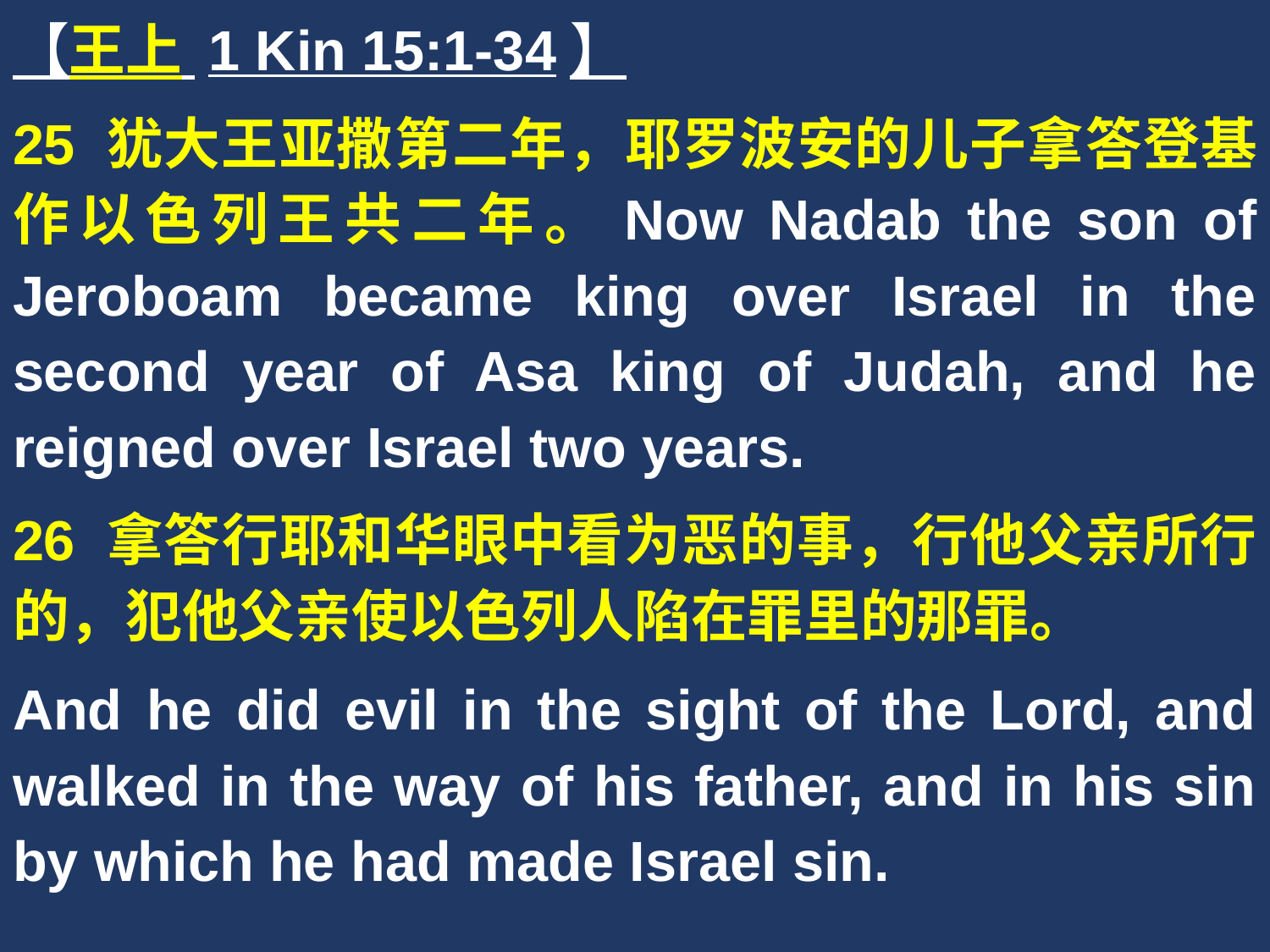

【王上 1 Kin 15:1-34】
25 犹大王亚撒第二年，耶罗波安的儿子拿答登基作以色列王共二年。Now Nadab the son of Jeroboam became king over Israel in the second year of Asa king of Judah, and he reigned over Israel two years.
26 拿答行耶和华眼中看为恶的事，行他父亲所行的，犯他父亲使以色列人陷在罪里的那罪。
And he did evil in the sight of the Lord, and walked in the way of his father, and in his sin by which he had made Israel sin.